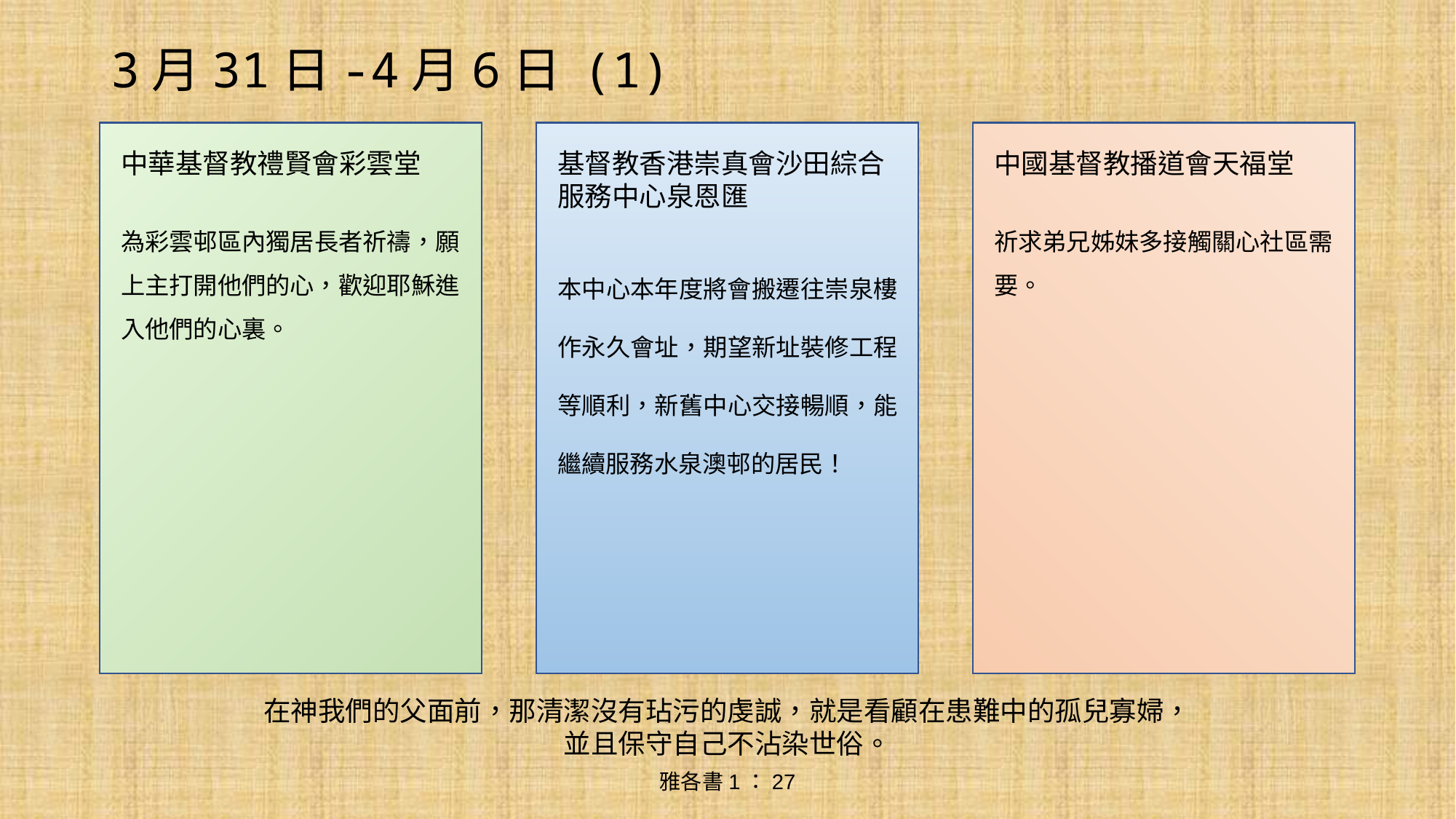

# 3月31日-4月6日 (1)

中華基督教禮賢會彩雲堂

為彩雲邨區內獨居長者祈禱，願上主打開他們的心，歡迎耶穌進入他們的心裏。
基督教香港崇真會沙田綜合服務中心泉恩匯

本中心本年度將會搬遷往崇泉樓作永久會址，期望新址裝修工程等順利，新舊中心交接暢順，能繼續服務水泉澳邨的居民！
中國基督教播道會天福堂

祈求弟兄姊妹多接觸關心社區需要。
在神我們的父面前，那清潔沒有玷污的虔誠，就是看顧在患難中的孤兒寡婦，
並且保守自己不沾染世俗。
雅各書1：27